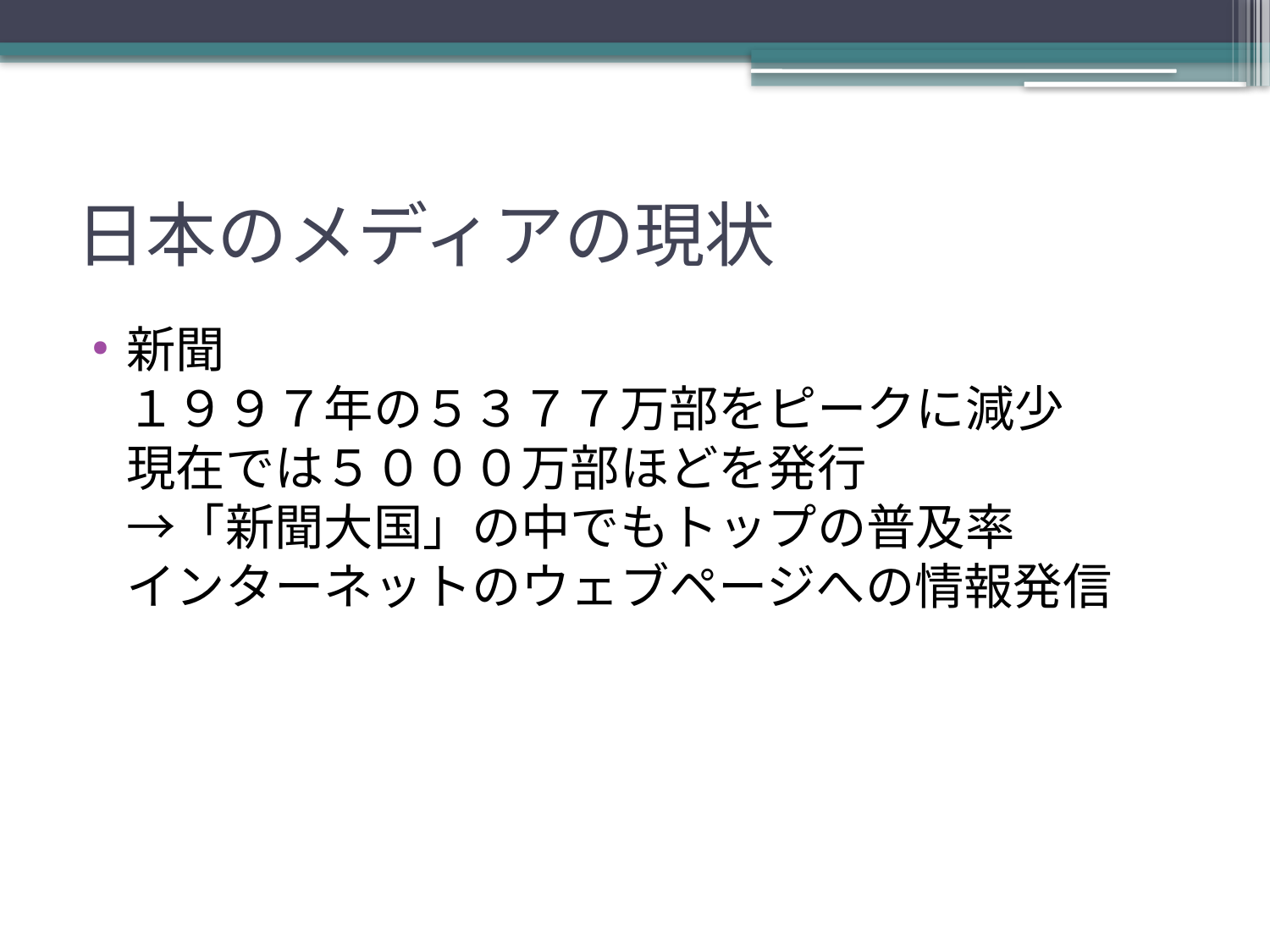

# 日本のメディアの現状
新聞
１９９７年の５３７７万部をピークに減少
現在では５０００万部ほどを発行
→「新聞大国」の中でもトップの普及率
インターネットのウェブページへの情報発信